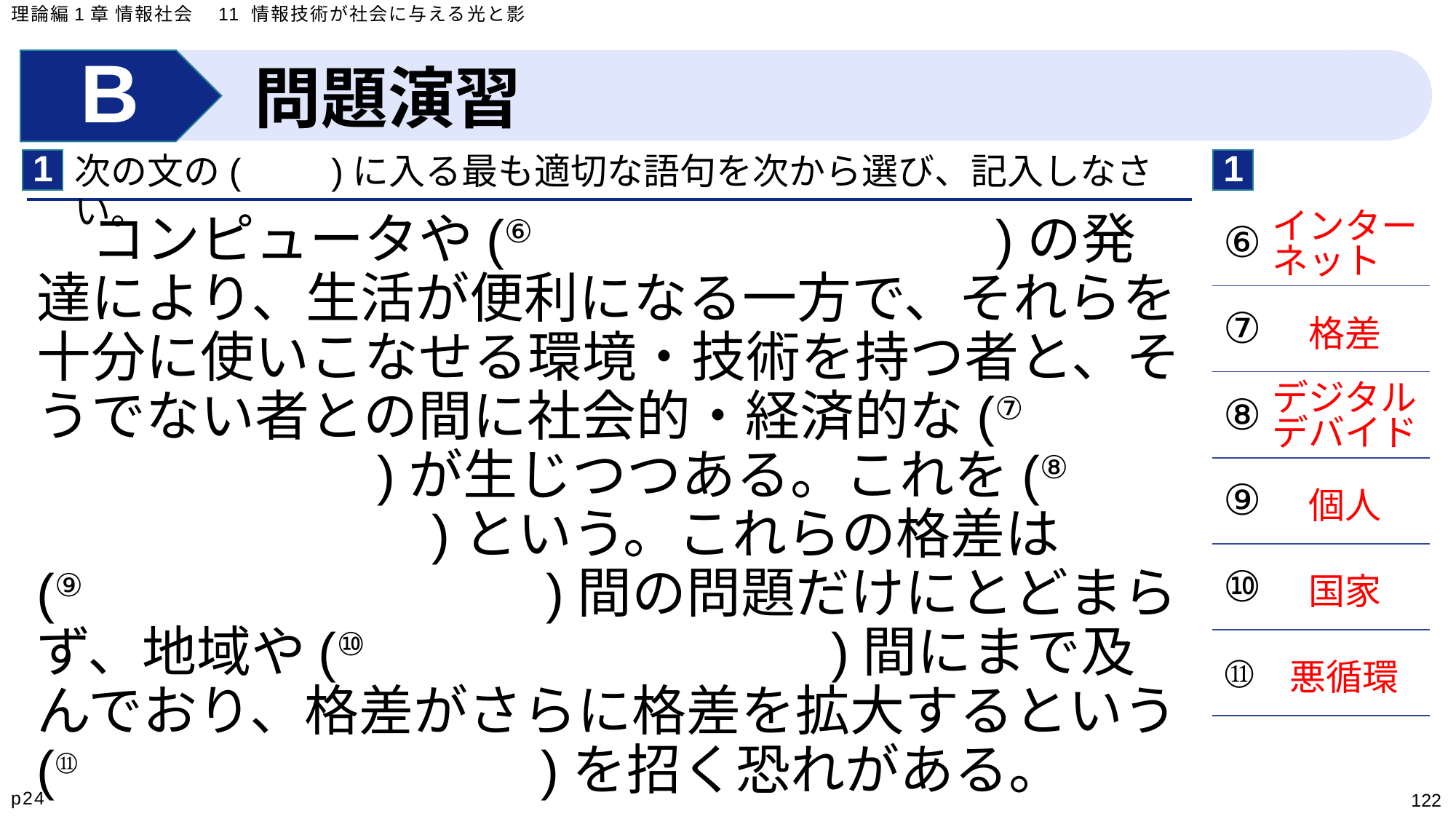

理論編1章 情報社会　11 情報技術が社会に与える光と影
問題演習
1
1
次の文の(　　)に入る最も適切な語句を次から選び、記入しなさい。
| ⑥ |
| --- |
| ⑦ |
| ⑧ |
| ⑨ |
| ⑩ |
| ⑪ |
コンピュータや(⑥　　　　　　　　)の発達により、生活が便利になる一方で、それらを十分に使いこなせる環境・技術を持つ者と、そうでない者との間に社会的・経済的な(⑦　　　　　　　　)が生じつつある。これを(⑧　　　　　　　　)という。これらの格差は(⑨　　　　　　　　)間の問題だけにとどまらず、地域や(⑩　　　　　　　　)間にまで及んでおり、格差がさらに格差を拡大するという(⑪　　　　　　　　)を招く恐れがある。
インター
ネット
格差
デジタル
デバイド
個人
国家
悪循環
p24
122